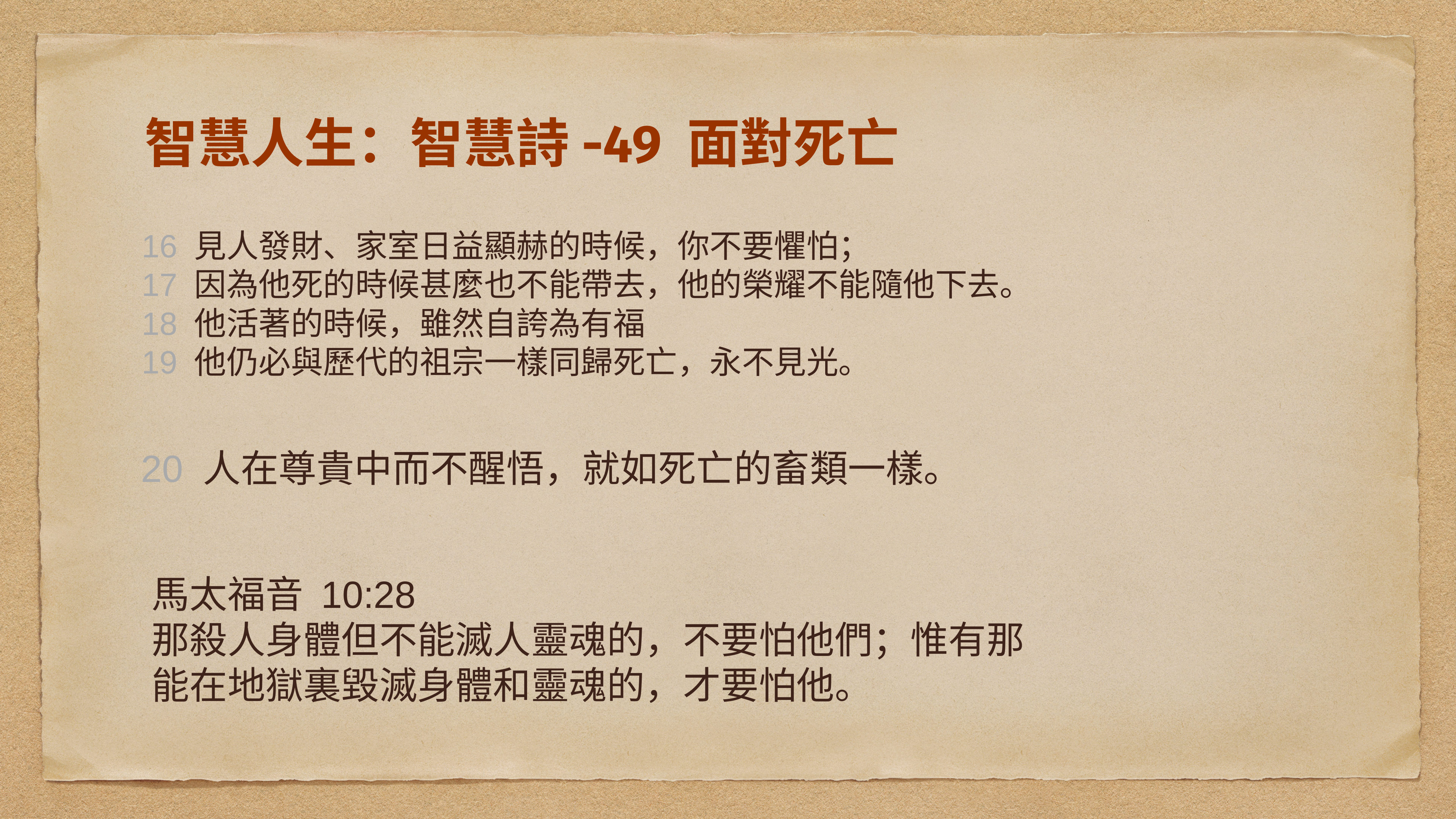

# 智慧人生：智慧詩-49 面對死亡
16 見人發財、家室日益顯赫的時候，你不要懼怕；
17 因為他死的時候甚麼也不能帶去，他的榮耀不能隨他下去。
18 他活著的時候，雖然自誇為有福
19 他仍必與歷代的祖宗一樣同歸死亡，永不見光。
20 人在尊貴中而不醒悟，就如死亡的畜類一樣。
馬太福音 10:28
那殺人身體但不能滅人靈魂的，不要怕他們；惟有那能在地獄裏毀滅身體和靈魂的，才要怕他。